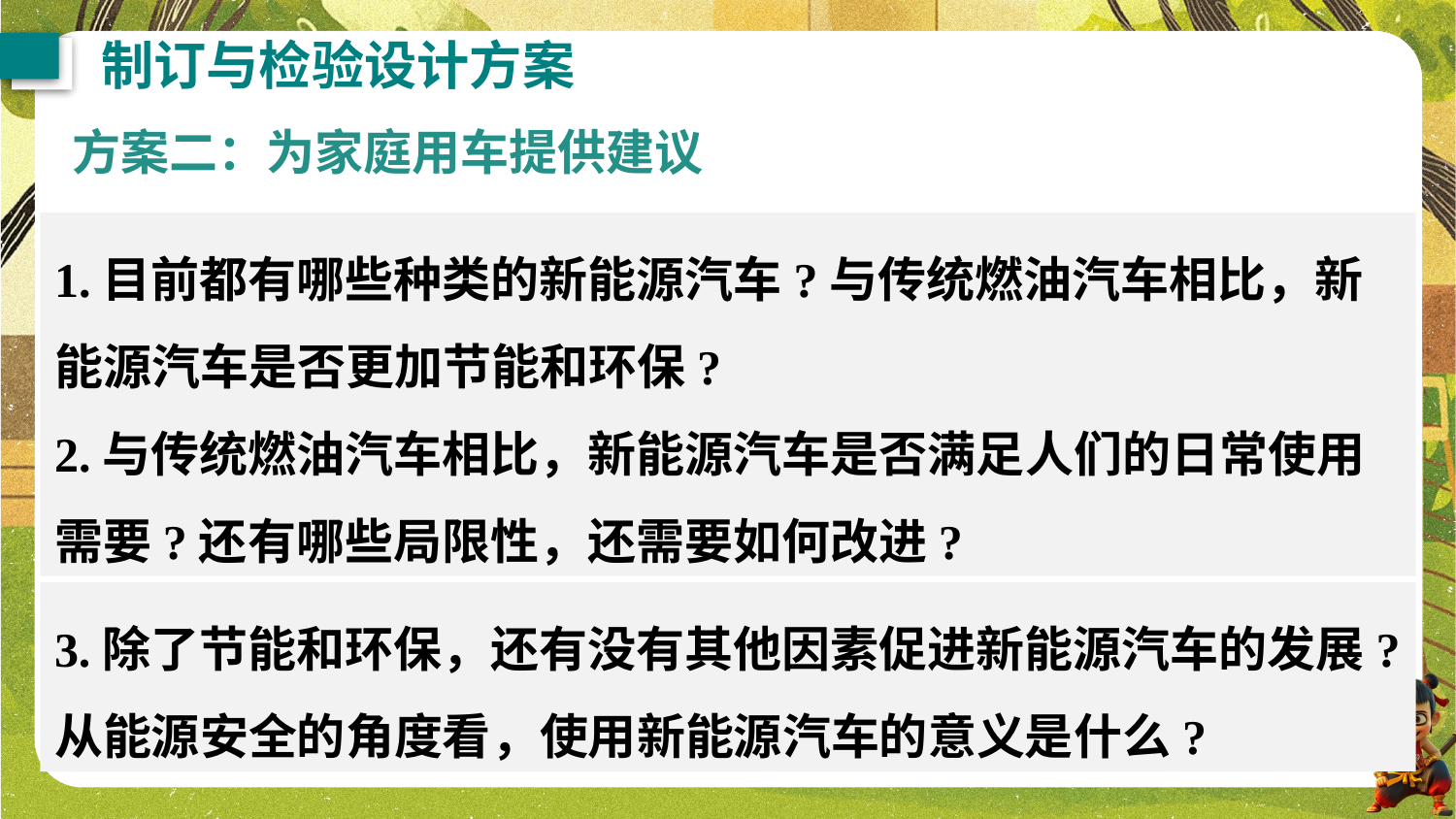

制订与检验设计方案

方案二：为家庭用车提供建议
1.目前都有哪些种类的新能源汽车?与传统燃油汽车相比，新能源汽车是否更加节能和环保?
2.与传统燃油汽车相比，新能源汽车是否满足人们的日常使用需要?还有哪些局限性，还需要如何改进?
3.除了节能和环保，还有没有其他因素促进新能源汽车的发展?
从能源安全的角度看，使用新能源汽车的意义是什么?